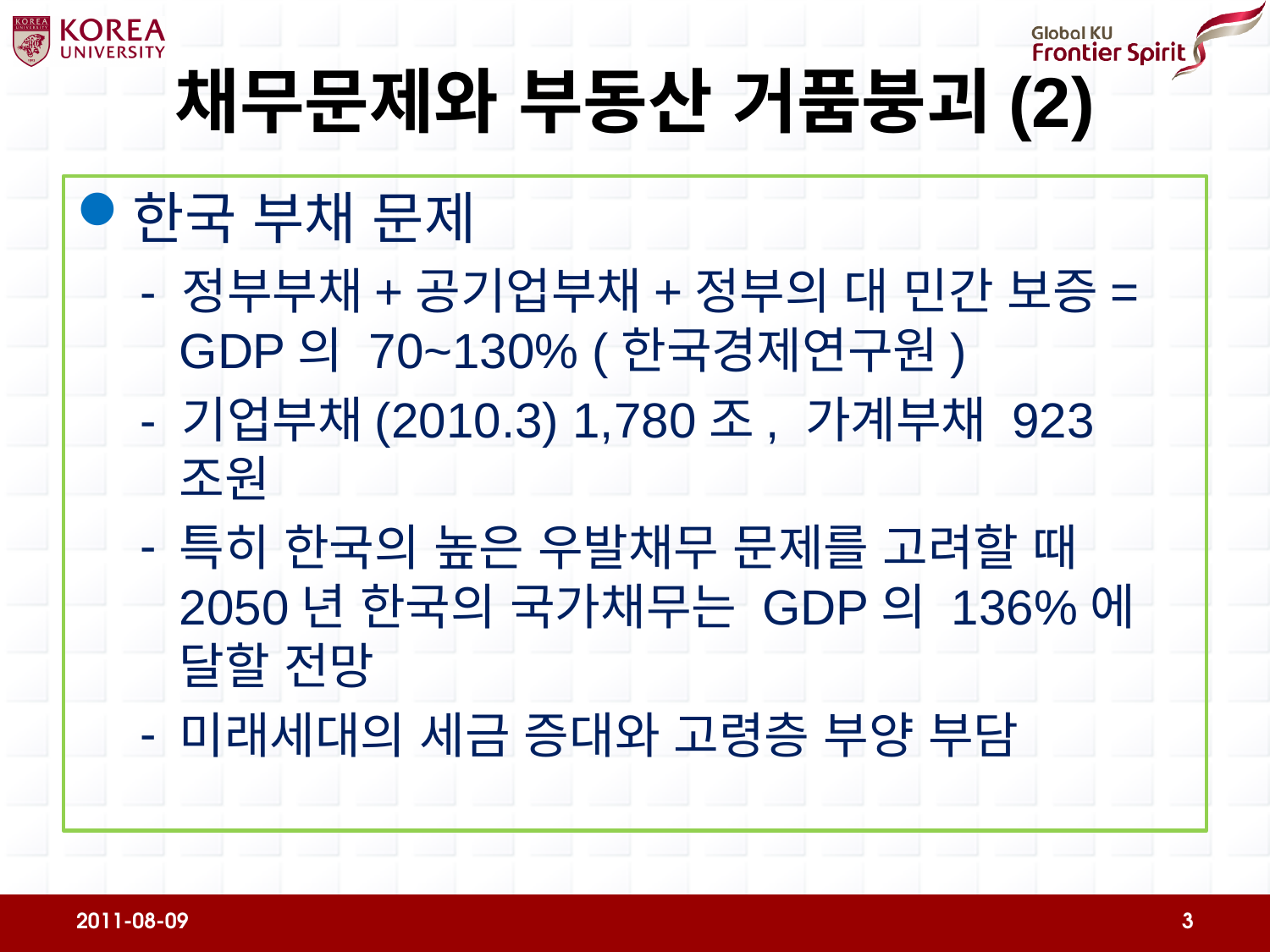

# 채무문제와 부동산 거품붕괴(2)
한국 부채 문제
- 정부부채+공기업부채+정부의 대 민간 보증= GDP의 70~130% (한국경제연구원)
- 기업부채(2010.3) 1,780조, 가계부채 923조원
특히 한국의 높은 우발채무 문제를 고려할 때 2050년 한국의 국가채무는 GDP의 136%에 달할 전망
미래세대의 세금 증대와 고령층 부양 부담
2011-08-09
3